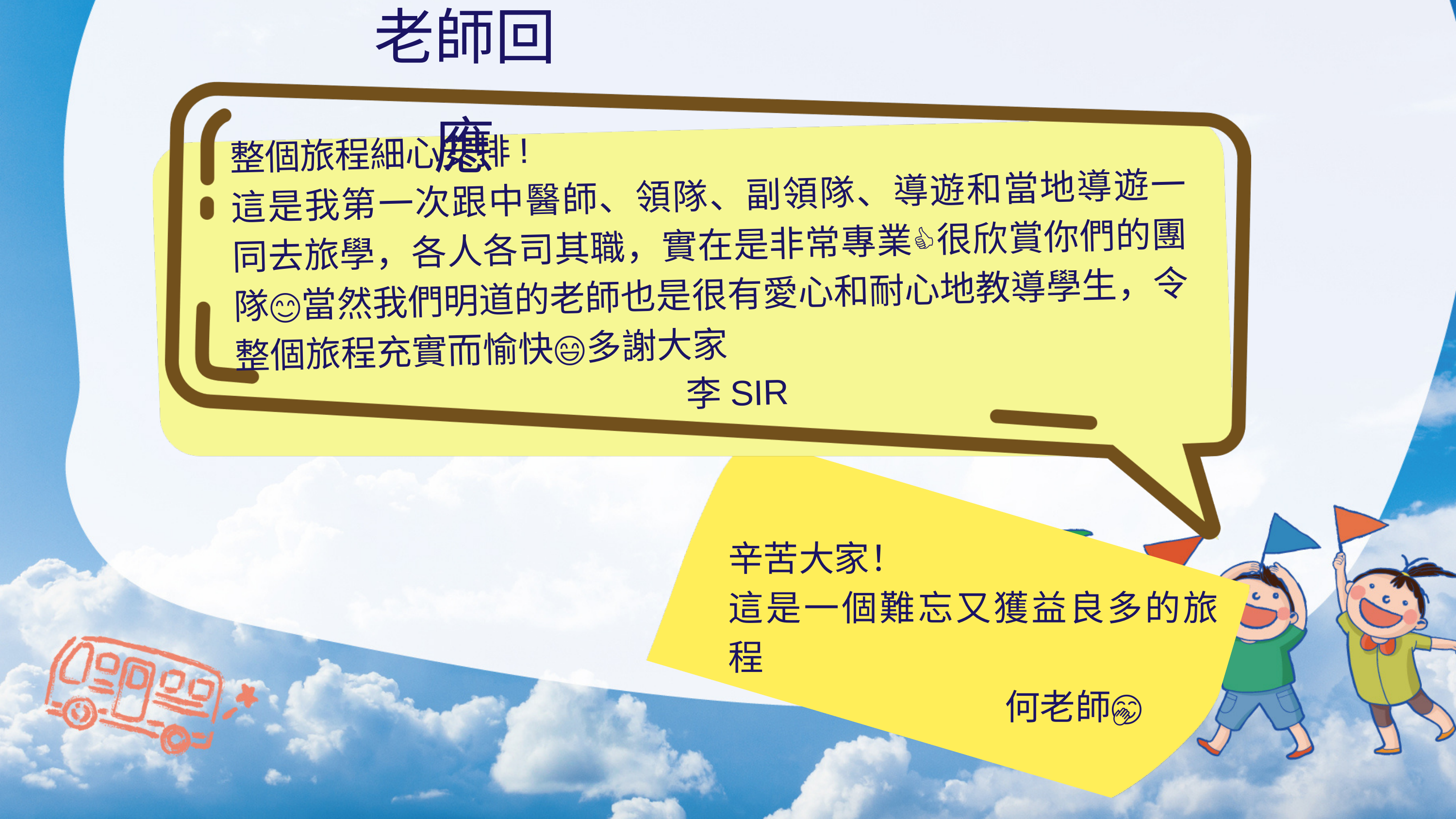

老師回應

整個旅程細心安排!
這是我第一次跟中醫師、領隊、副領隊、導遊和當地導遊一同去旅學，各人各司其職，實在是非常專業👍很欣賞你們的團隊😊當然我們明道的老師也是很有愛心和耐心地教導學生，令整個旅程充實而愉快😄多謝大家
                                                        李SIR

辛苦大家！
這是一個難忘又獲益良多的旅程
                                  何老師🤭